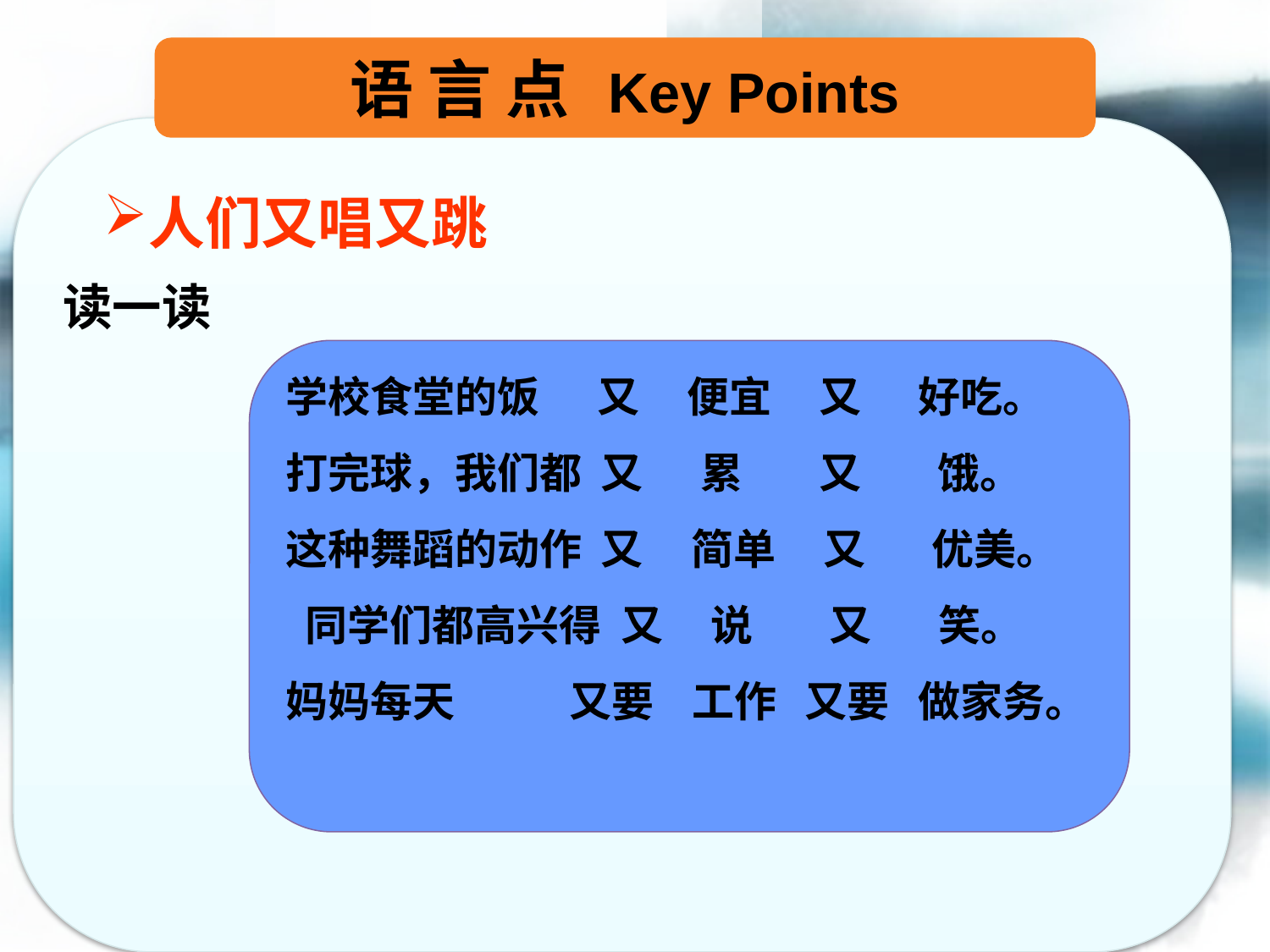

语 言 点  Key Points

人们又唱又跳
读一读

学校食堂的饭      又     便宜     又      好吃。
打完球，我们都  又      累        又        饿。
这种舞蹈的动作  又     简单     又       优美。
 同学们都高兴得  又     说        又       笑。
妈妈每天            又要    工作   又要   做家务。